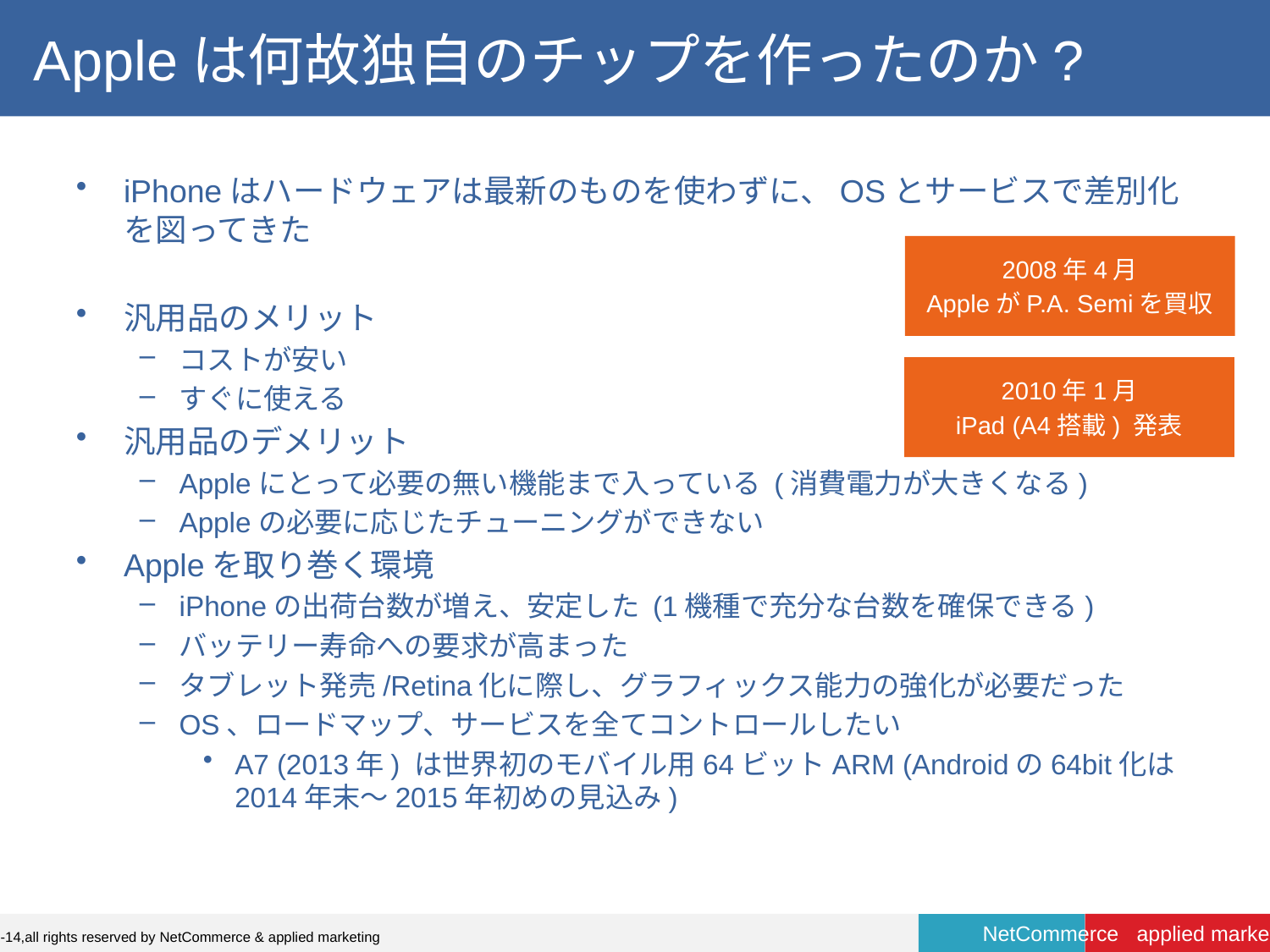

# Appleは何故独自のチップを作ったのか?
iPhoneはハードウェアは最新のものを使わずに、OSとサービスで差別化を図ってきた

汎用品のメリット
コストが安い
すぐに使える
汎用品のデメリット
Appleにとって必要の無い機能まで入っている (消費電力が大きくなる)
Appleの必要に応じたチューニングができない
Appleを取り巻く環境
iPhoneの出荷台数が増え、安定した (1機種で充分な台数を確保できる)
バッテリー寿命への要求が高まった
タブレット発売/Retina化に際し、グラフィックス能力の強化が必要だった
OS、ロードマップ、サービスを全てコントロールしたい
A7 (2013年) は世界初のモバイル用64ビットARM (Androidの64bit化は2014年末～2015年初めの見込み)
2008年4月
AppleがP.A. Semiを買収
2010年1月
iPad (A4搭載) 発表